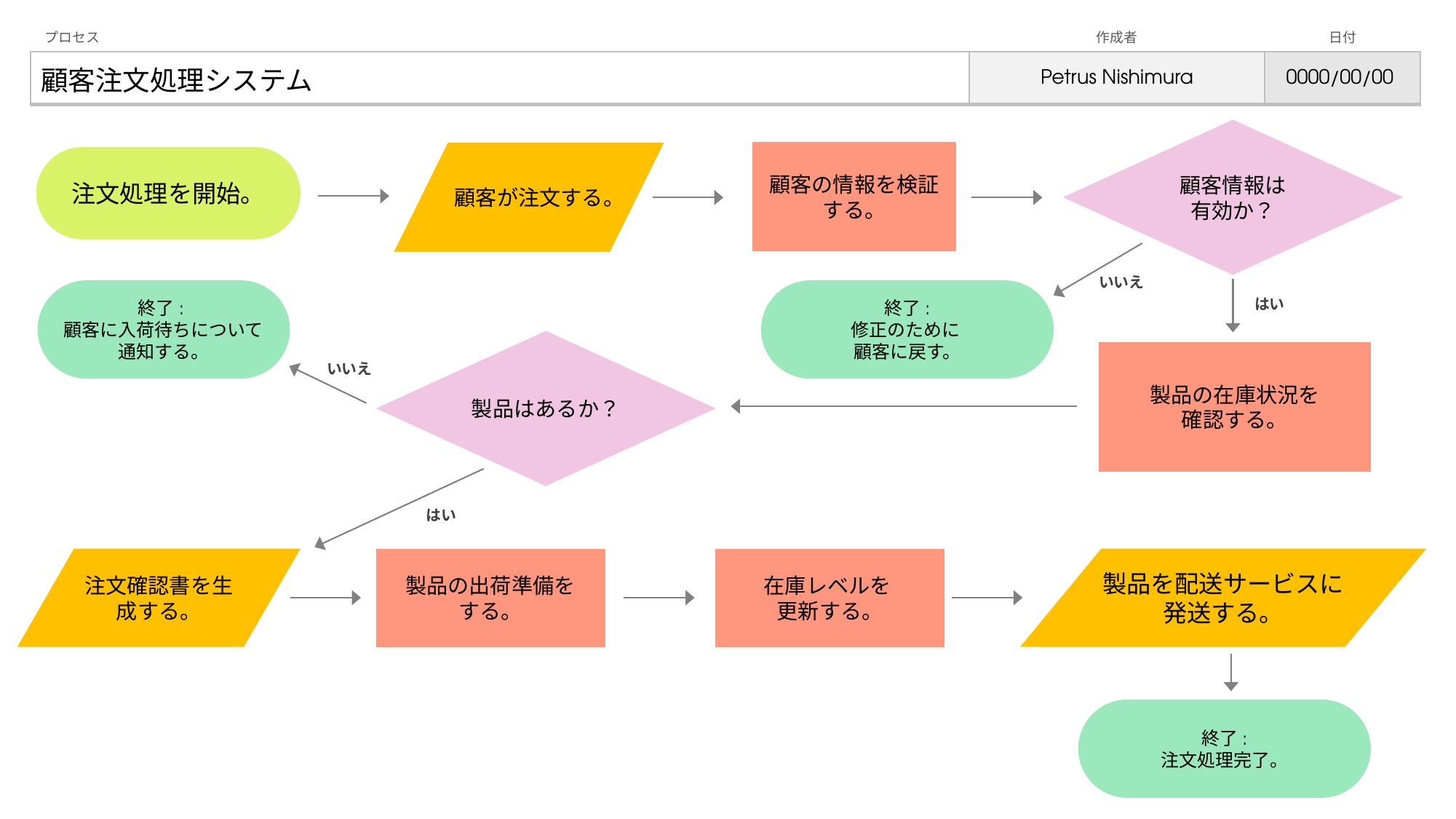

| プロセス | 作成者 | 日付 |
| --- | --- | --- |
| 顧客注文処理システム | Petrus Nishimura | 0000/00/00 |
顧客情報は
有効か？
顧客の情報を検証
する。
顧客が注文する。
注文処理を開始。
いいえ
はい
終了:
顧客に入荷待ちについて
通知する。
終了:
修正のために
顧客に戻す。
製品はあるか？
製品の在庫状況を
確認する。
いいえ
はい
注文確認書を生成する。
製品の出荷準備を
する。
在庫レベルを
更新する。
製品を配送サービスに
発送する。
終了:
注文処理完了。